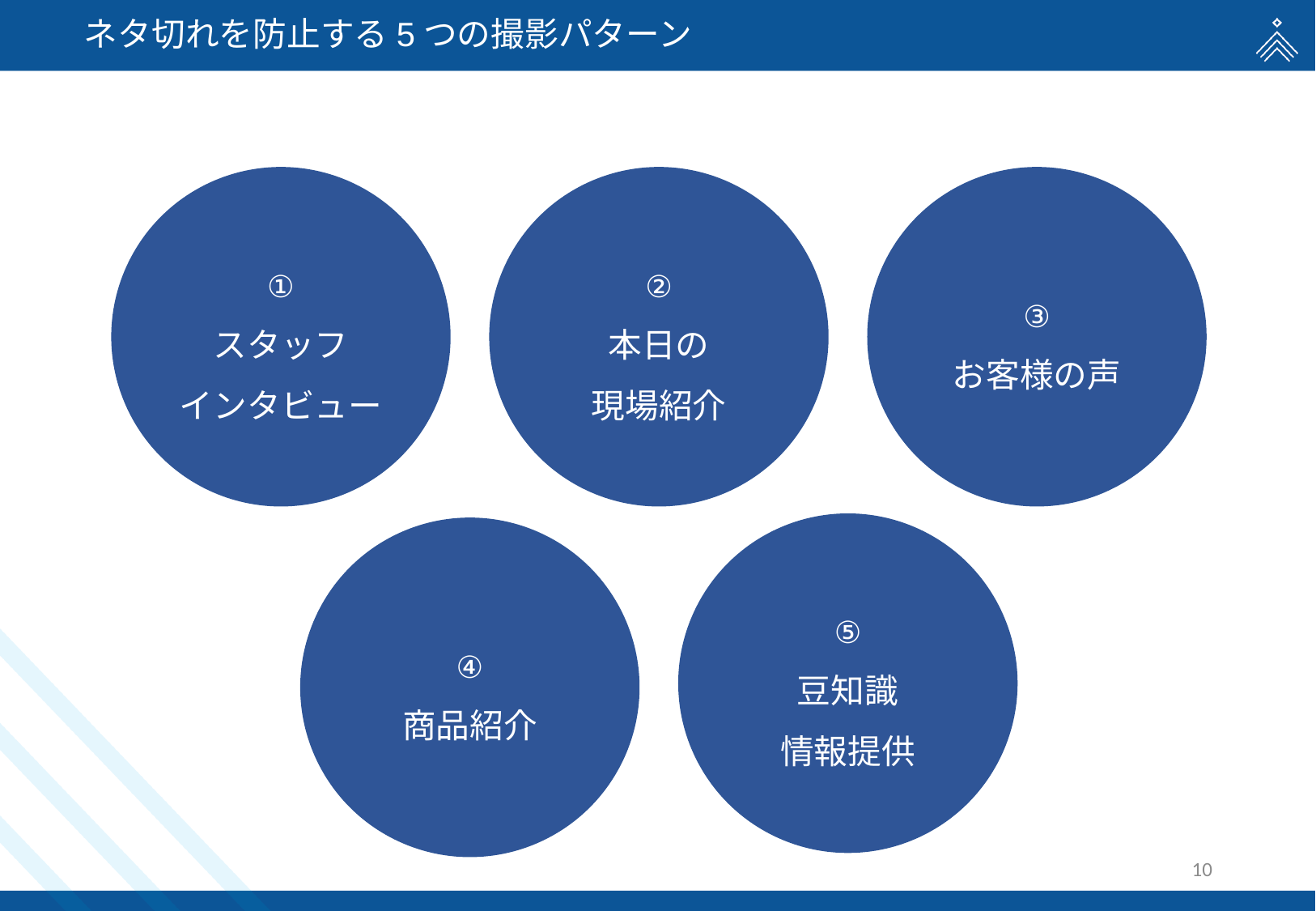

# ネタ切れを防止する5つの撮影パターン
①
スタッフ
インタビュー
②
本日の
現場紹介
③
お客様の声
⑤
豆知識
情報提供
④
商品紹介
10